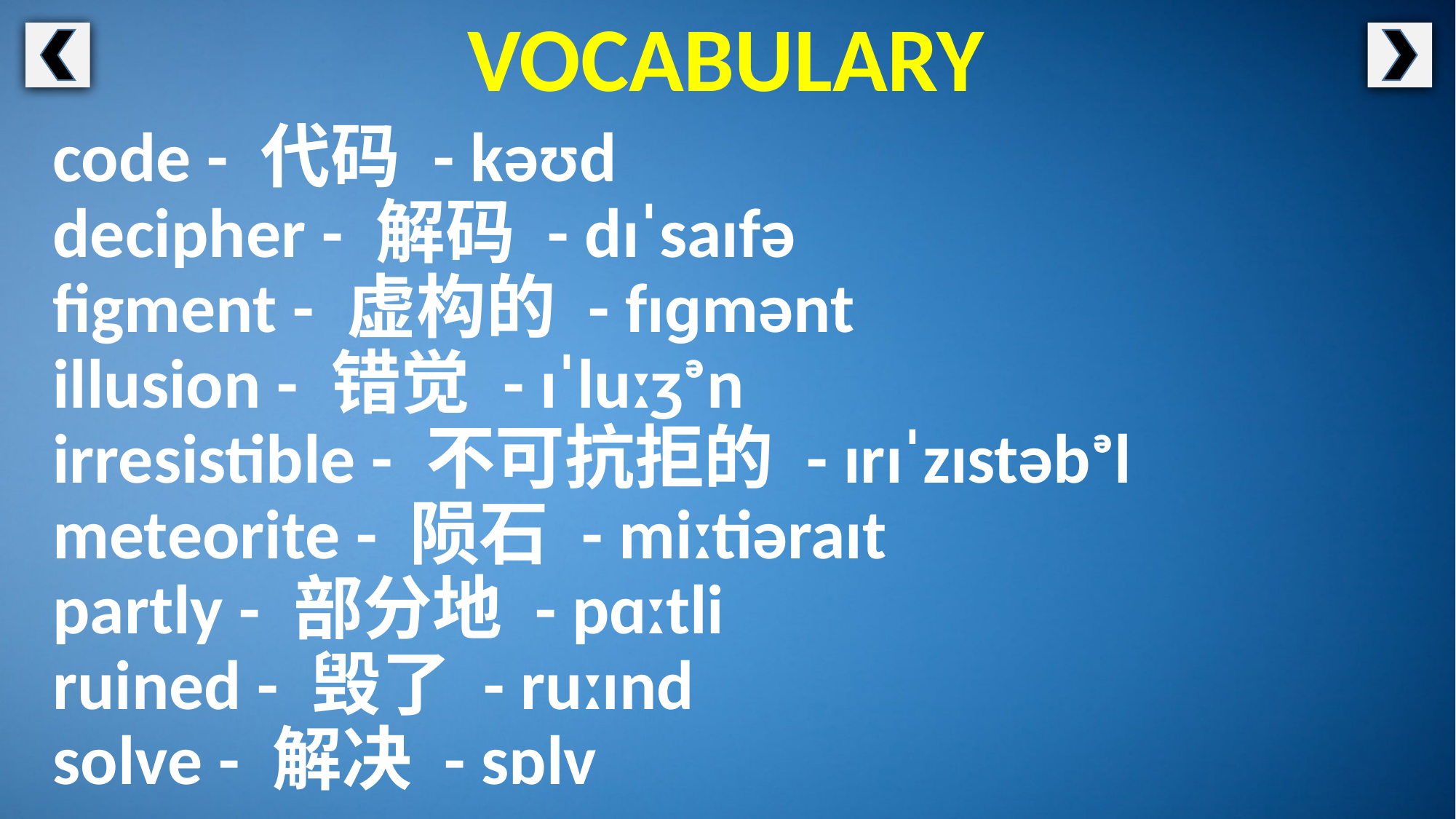

VOCABULARY
code - 代码 - kəʊd
decipher - 解码 - dɪˈsaɪfə
figment - 虚构的 - fɪɡmənt
illusion - 错觉 - ɪˈluːʒᵊn
irresistible - 不可抗拒的 - ɪrɪˈzɪstəbᵊl
meteorite - 陨石 - miːtiəraɪt
partly - 部分地 - pɑːtli
ruined - 毁了 - ruːɪnd
solve - 解决 - sɒlv